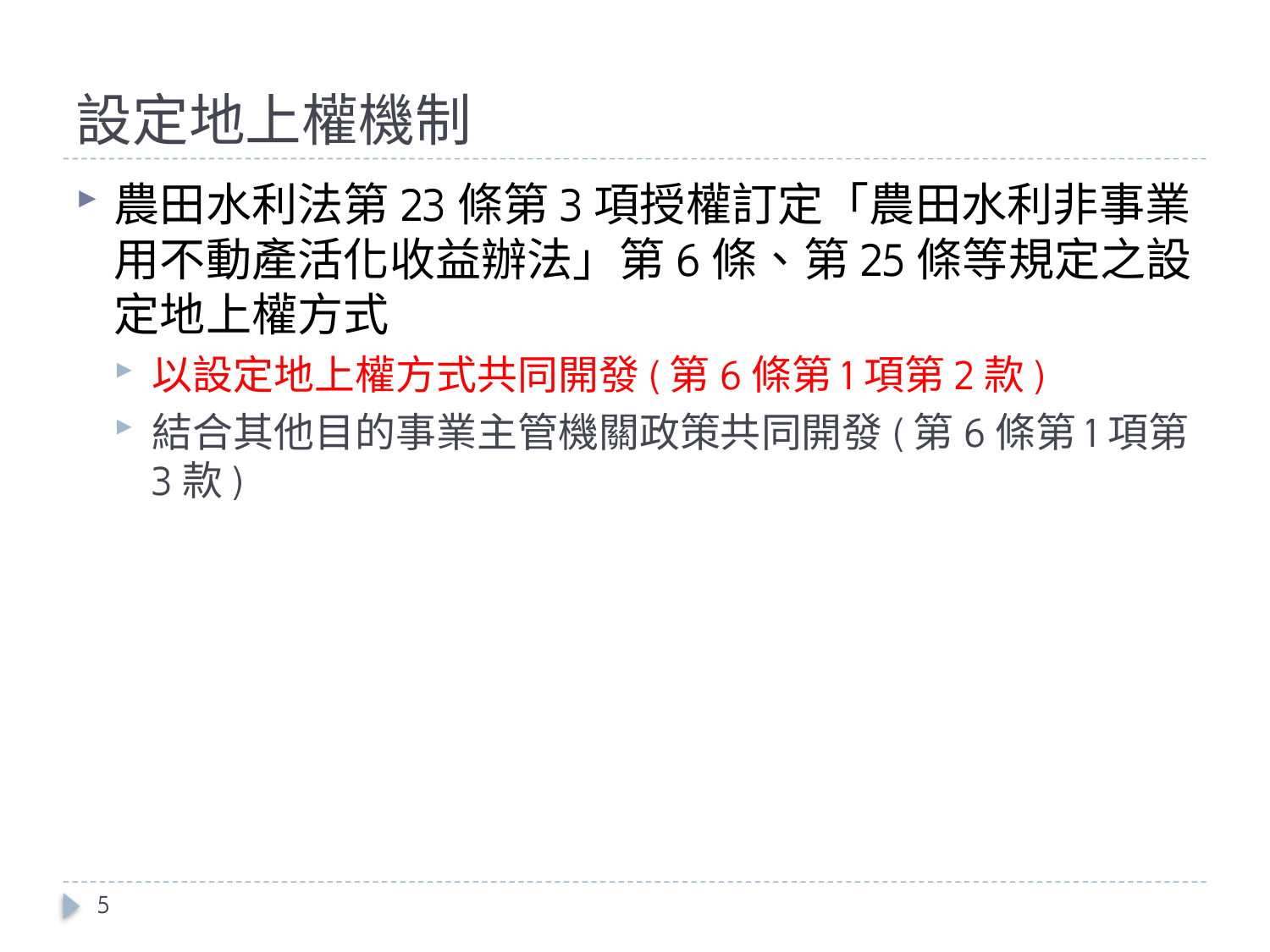

# 設定地上權機制
農田水利法第23條第3項授權訂定「農田水利非事業用不動產活化收益辦法」第6條、第25條等規定之設定地上權方式
以設定地上權方式共同開發(第6條第1項第2款)
結合其他目的事業主管機關政策共同開發(第6條第1項第3款)
5